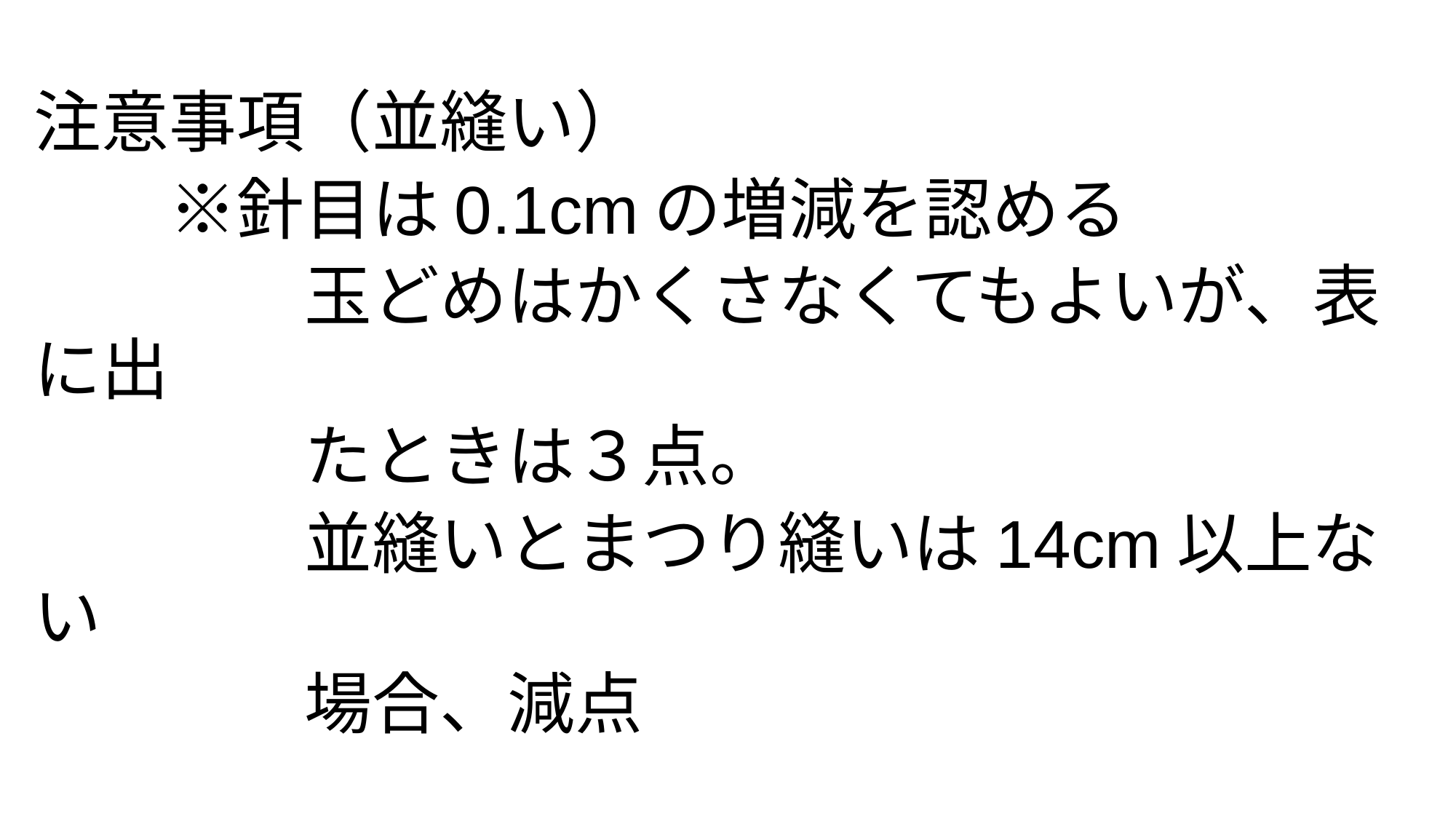

注意事項（並縫い）
　　※針目は0.1cmの増減を認める
　　　　玉どめはかくさなくてもよいが、表に出
　　　　たときは３点。
　　　　並縫いとまつり縫いは14cm以上ない
　　　　場合、減点